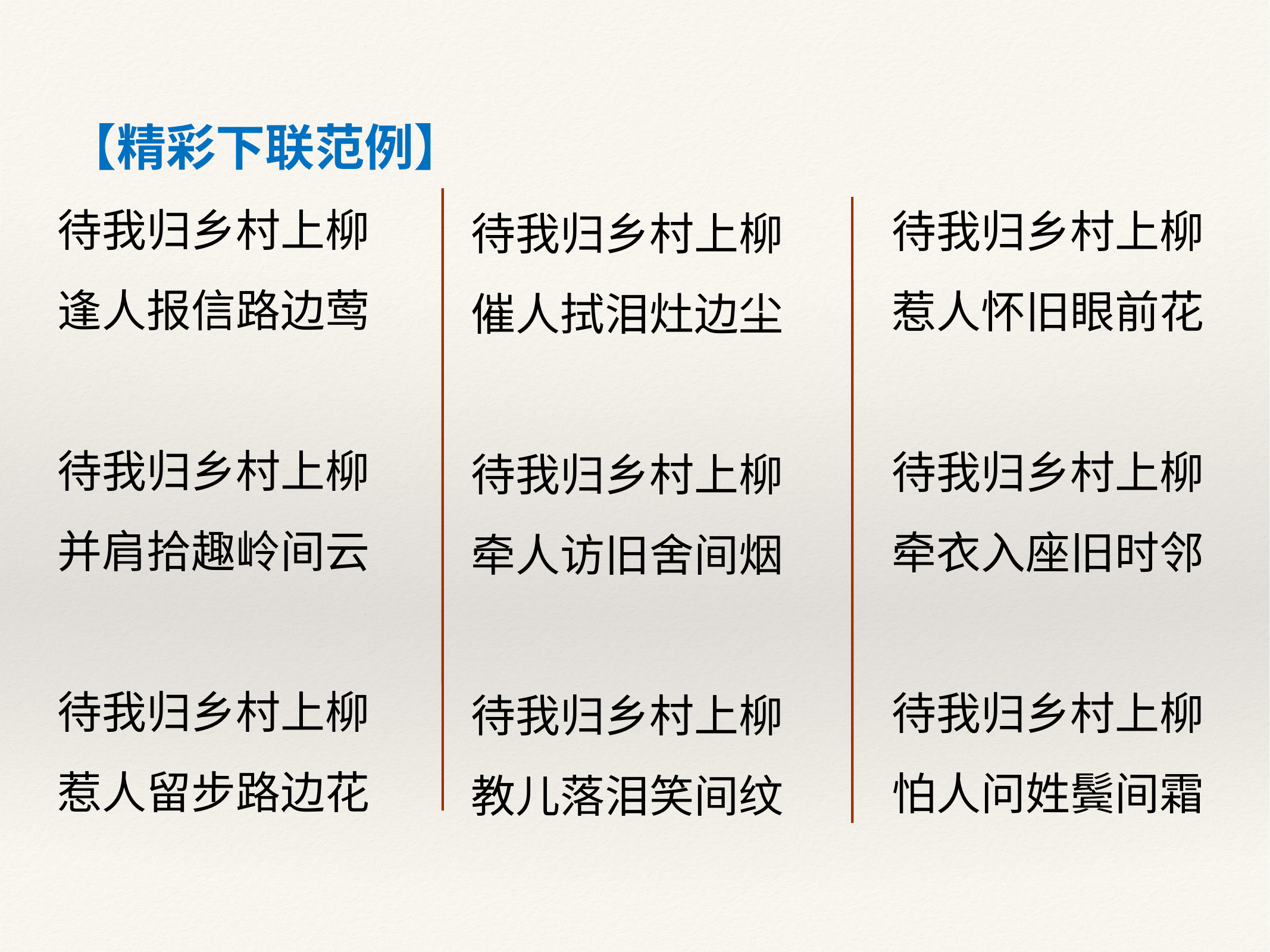

【精彩下联范例】
待我归乡村上柳
逢人报信路边莺

待我归乡村上柳
并肩拾趣岭间云

待我归乡村上柳
惹人留步路边花
待我归乡村上柳
惹人怀旧眼前花

待我归乡村上柳
牵衣入座旧时邻

待我归乡村上柳
怕人问姓鬓间霜
待我归乡村上柳
催人拭泪灶边尘

待我归乡村上柳
牵人访旧舍间烟

待我归乡村上柳
教儿落泪笑间纹